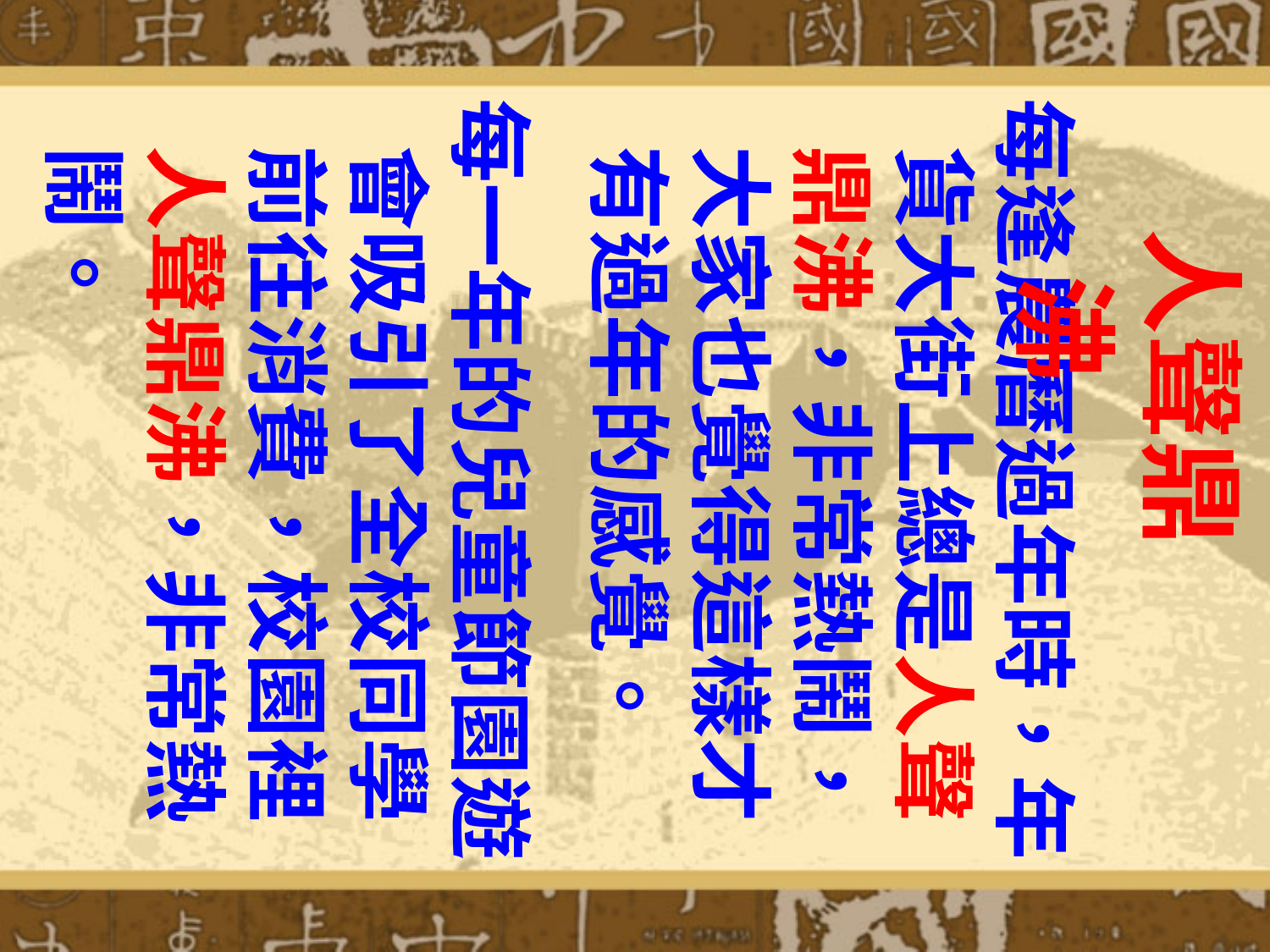

每一年的兒童節園遊會吸引了全校同學前往消費，校園裡人聲鼎沸，非常熱鬧。
每逢農曆過年時，年貨大街上總是人聲鼎沸，非常熱鬧，大家也覺得這樣才有過年的感覺。
人聲鼎沸